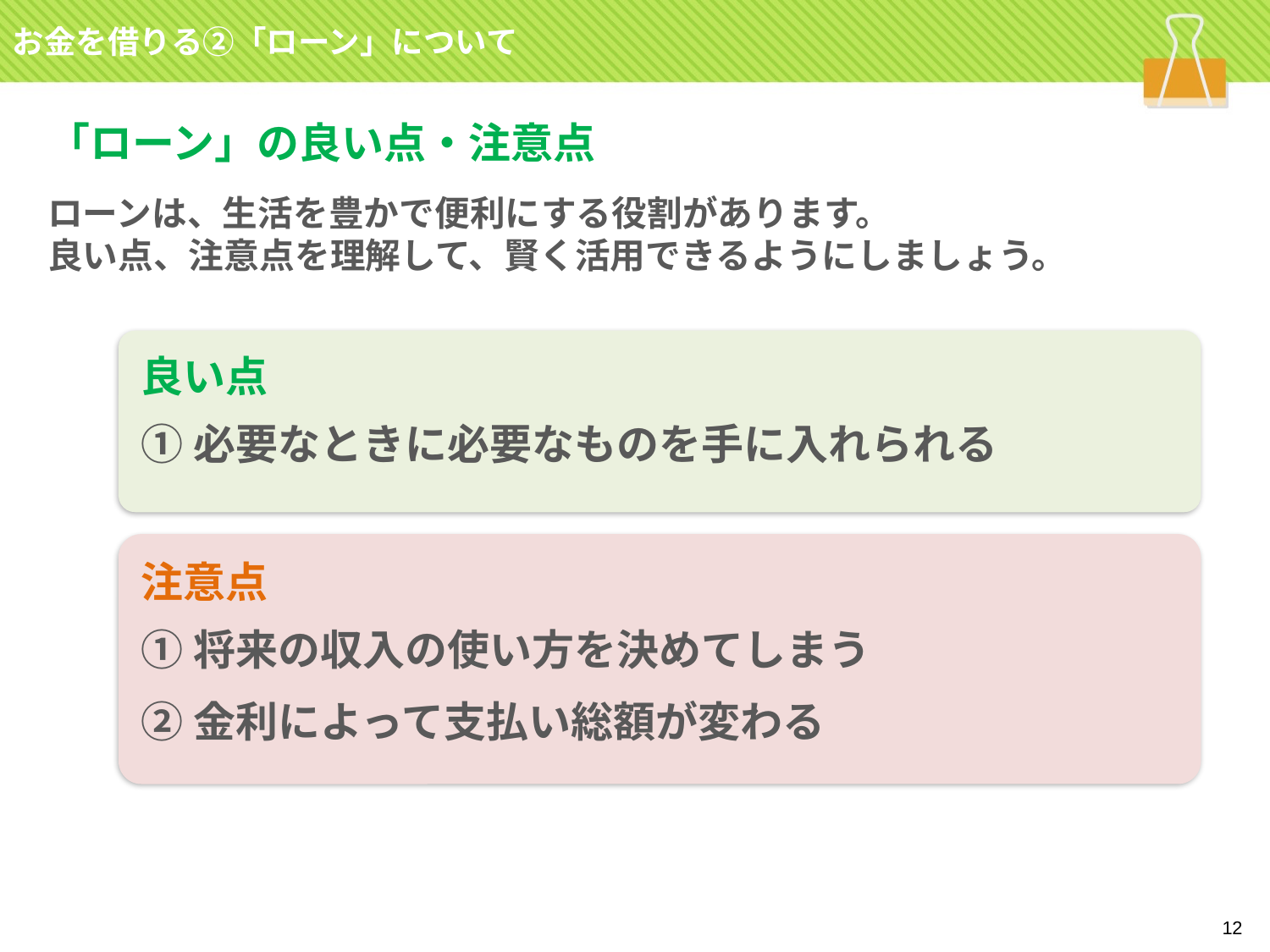

お金を借りる②「ローン」について
「ローン」の良い点・注意点
ローンは、生活を豊かで便利にする役割があります。
良い点、注意点を理解して、賢く活用できるようにしましょう。

良い点

①必要なときに必要なものを手に入れられる

注意点

①将来の収入の使い方を決めてしまう

②金利によって支払い総額が変わる
12